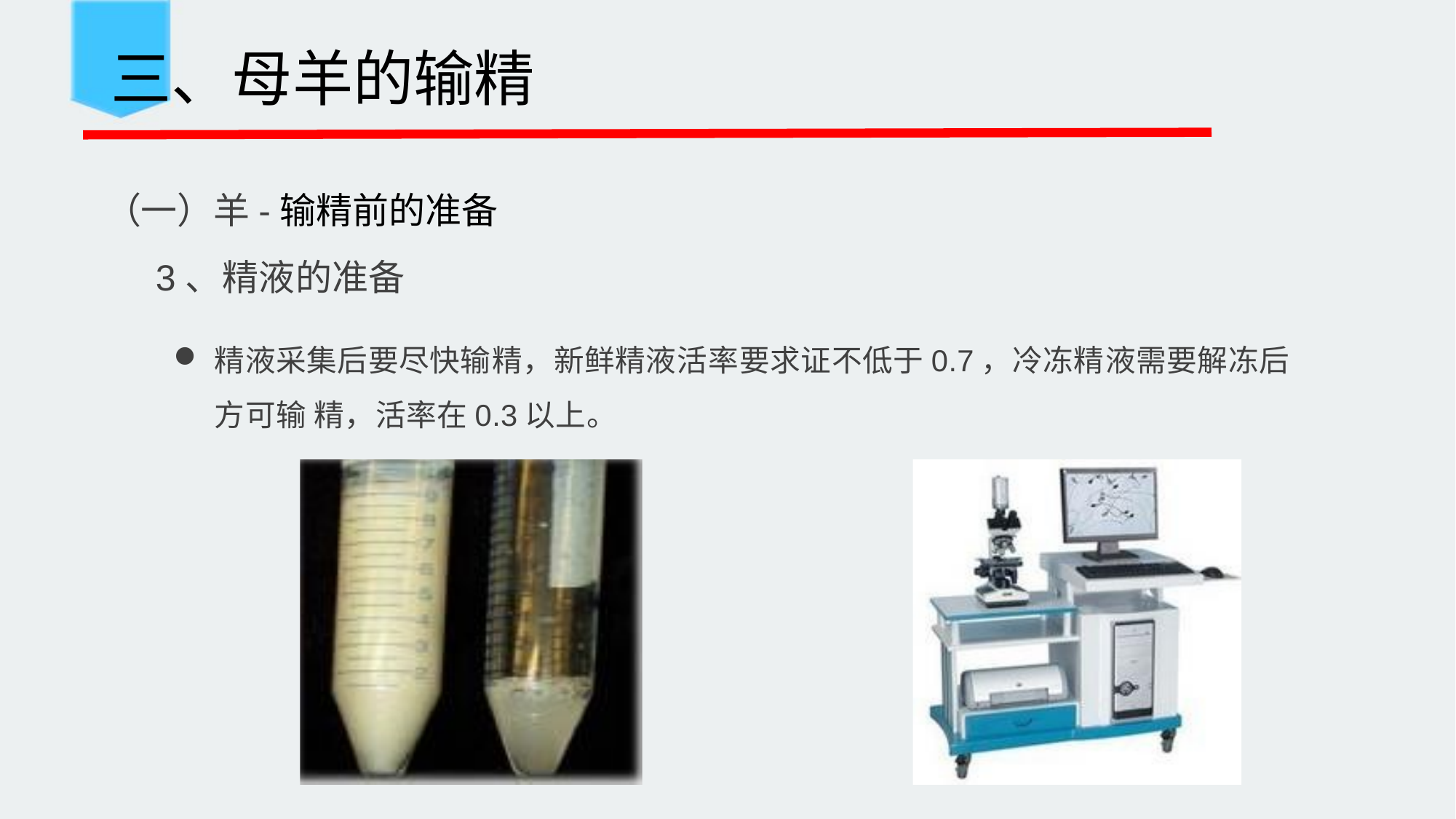

三、母羊的输精
  （一）羊-输精前的准备
       3、精液的准备

精液采集后要尽快输精，新鲜精液活率要求证不低于0.7，冷冻精液需要解冻后方可输 精，活率在0.3以上。